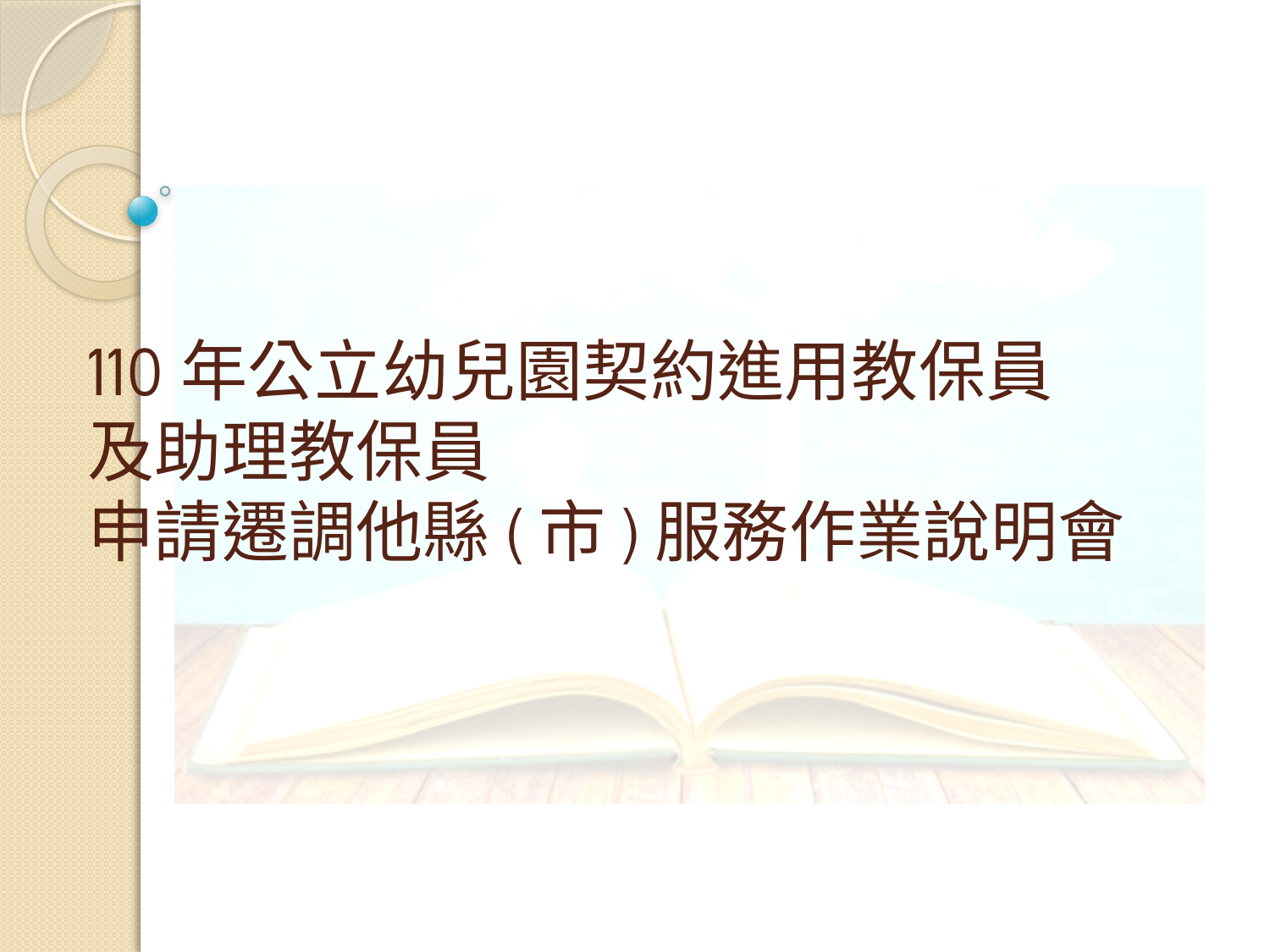

# 110年公立幼兒園契約進用教保員 及助理教保員 申請遷調他縣(市)服務作業說明會